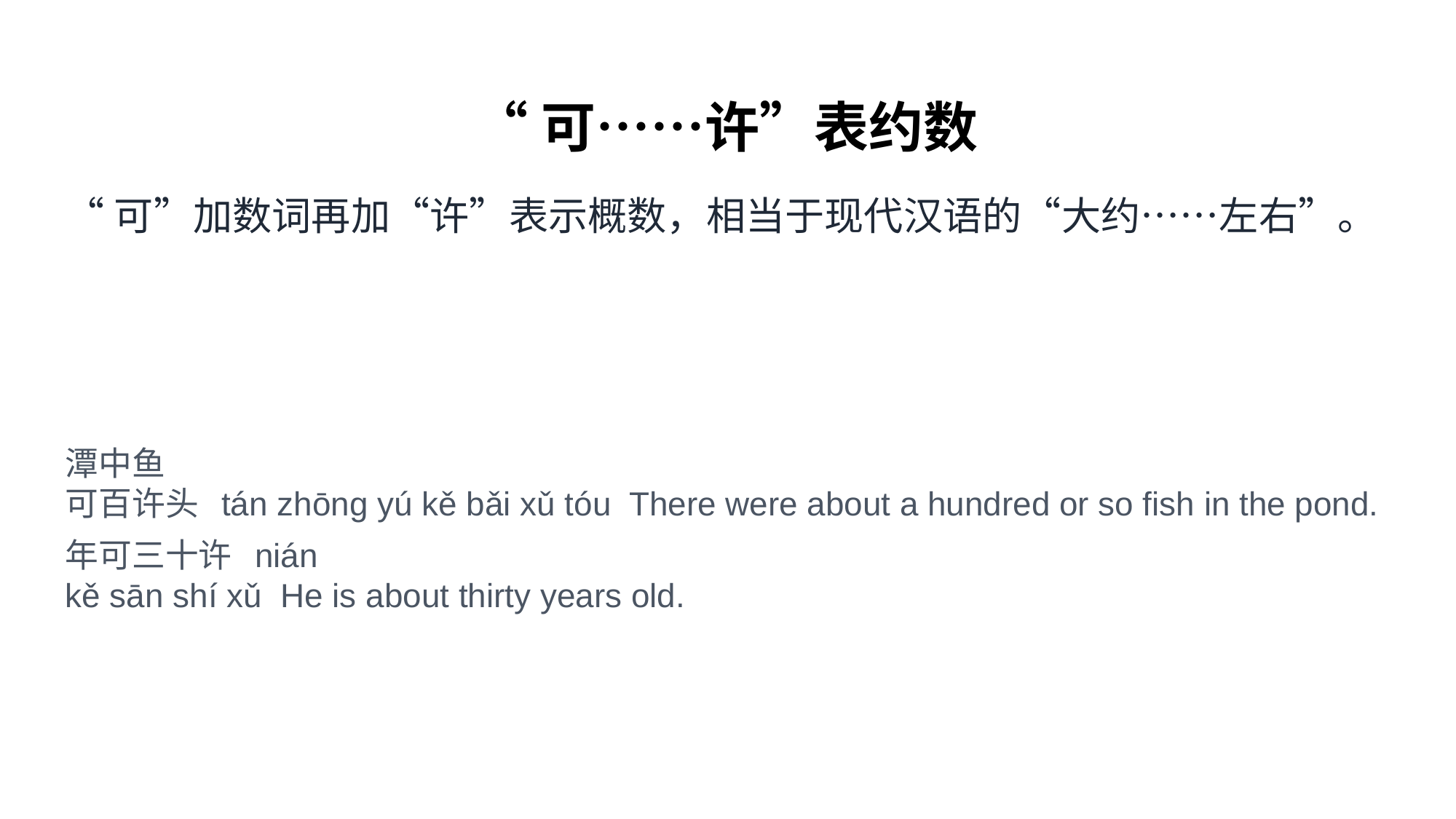

“可……许”表约数
“可”加数词再加“许”表示概数，相当于现代汉语的“大约……左右”。
潭中鱼
可百许头  tán zhōng yú kě bǎi xǔ tóu  There were about a hundred or so fish in the pond.
年可三十许  nián
kě sān shí xǔ  He is about thirty years old.